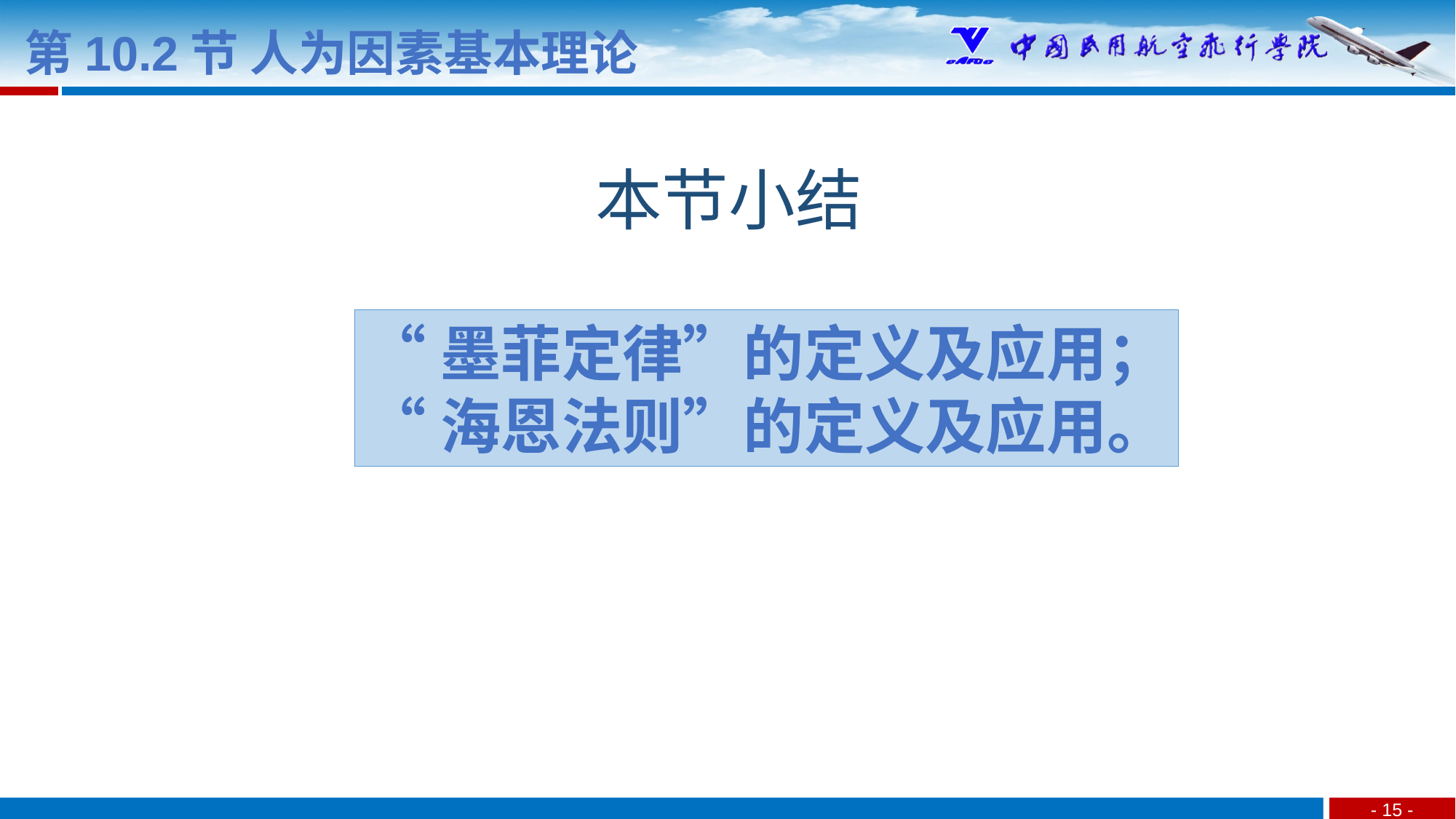

第10.2节 人为因素基本理论
本节小结
“墨菲定律”的定义及应用；
“海恩法则”的定义及应用。